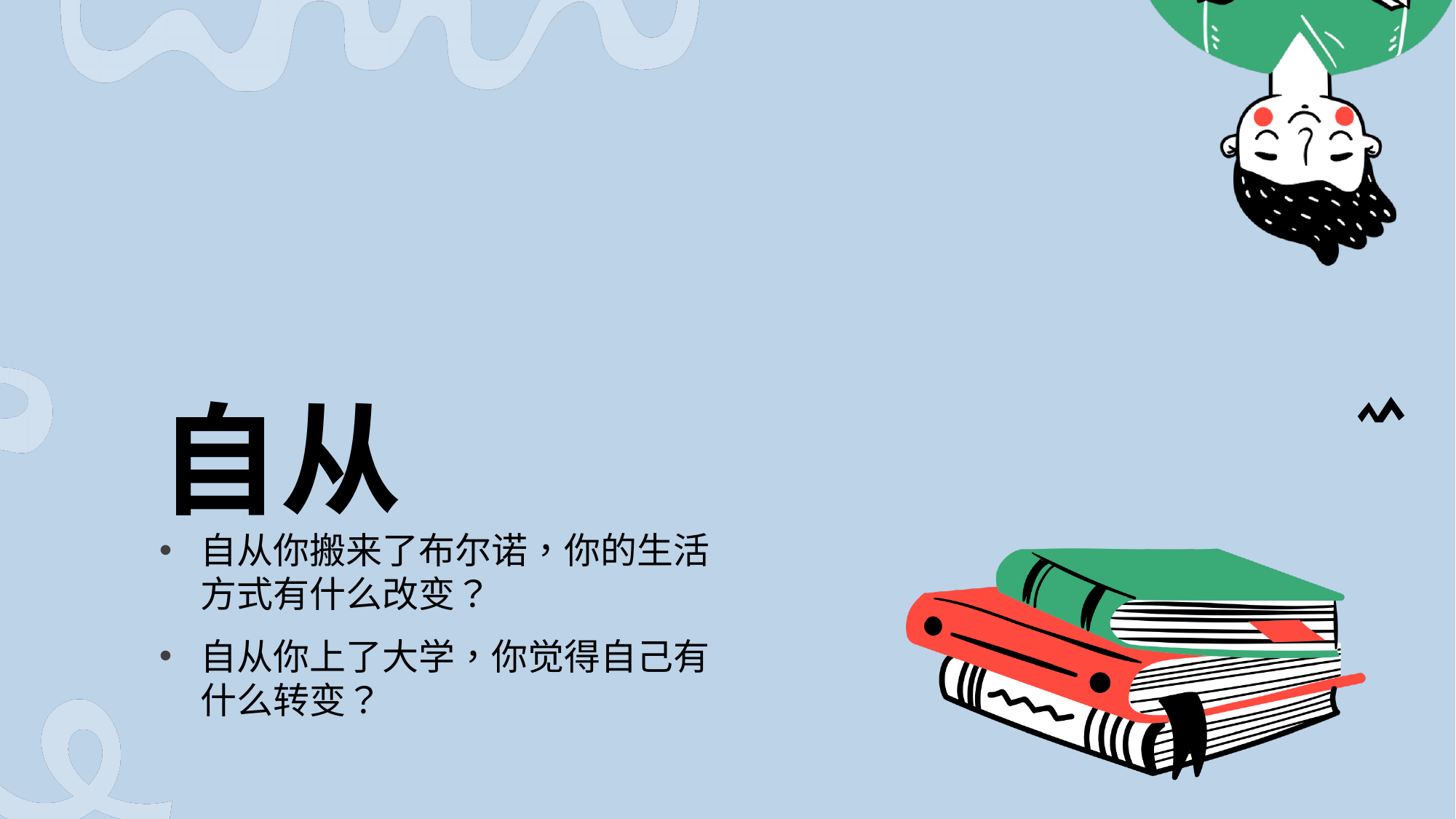

# 自从
自从你搬来了布尔诺，你的生活方式有什么改变？
自从你上了大学，你觉得自己有什么转变？